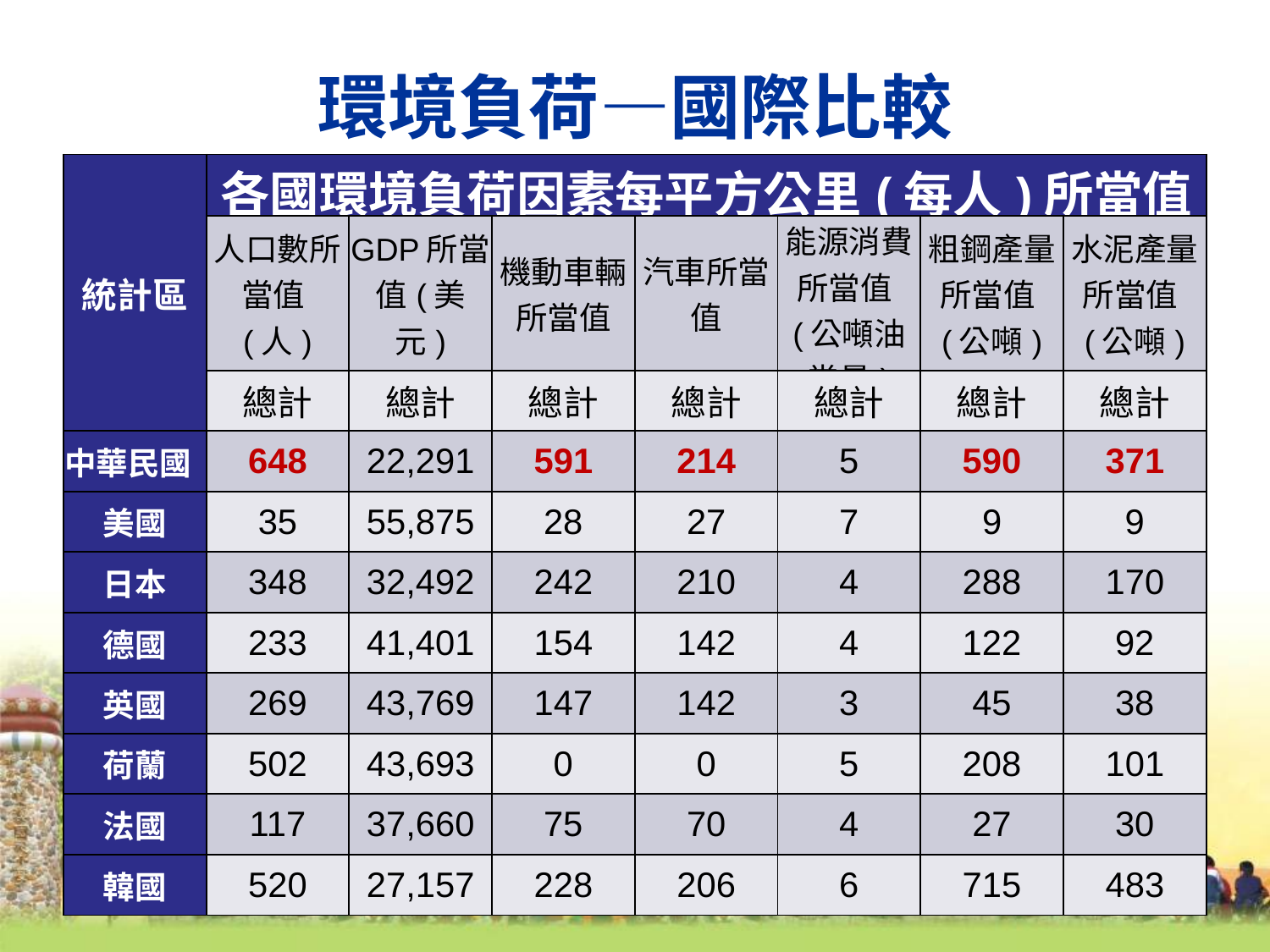

環境負荷—國際比較
| 統計區 | 各國環境負荷因素每平方公里(每人)所當值 |  |  |  |  |  |  |
| --- | --- | --- | --- | --- | --- | --- | --- |
|  | 人口數所當值(人) | GDP所當值(美元) | 機動車輛所當值 | 汽車所當值 | 能源消費所當值(公噸油當量) | 粗鋼產量所當值(公噸) | 水泥產量所當值(公噸) |
|  | 總計 | 總計 | 總計 | 總計 | 總計 | 總計 | 總計 |
| 中華民國 | 648 | 22,291 | 591 | 214 | 5 | 590 | 371 |
| 美國 | 35 | 55,875 | 28 | 27 | 7 | 9 | 9 |
| 日本 | 348 | 32,492 | 242 | 210 | 4 | 288 | 170 |
| 德國 | 233 | 41,401 | 154 | 142 | 4 | 122 | 92 |
| 英國 | 269 | 43,769 | 147 | 142 | 3 | 45 | 38 |
| 荷蘭 | 502 | 43,693 | 0 | 0 | 5 | 208 | 101 |
| 法國 | 117 | 37,660 | 75 | 70 | 4 | 27 | 30 |
| 韓國 | 520 | 27,157 | 228 | 206 | 6 | 715 | 483 |